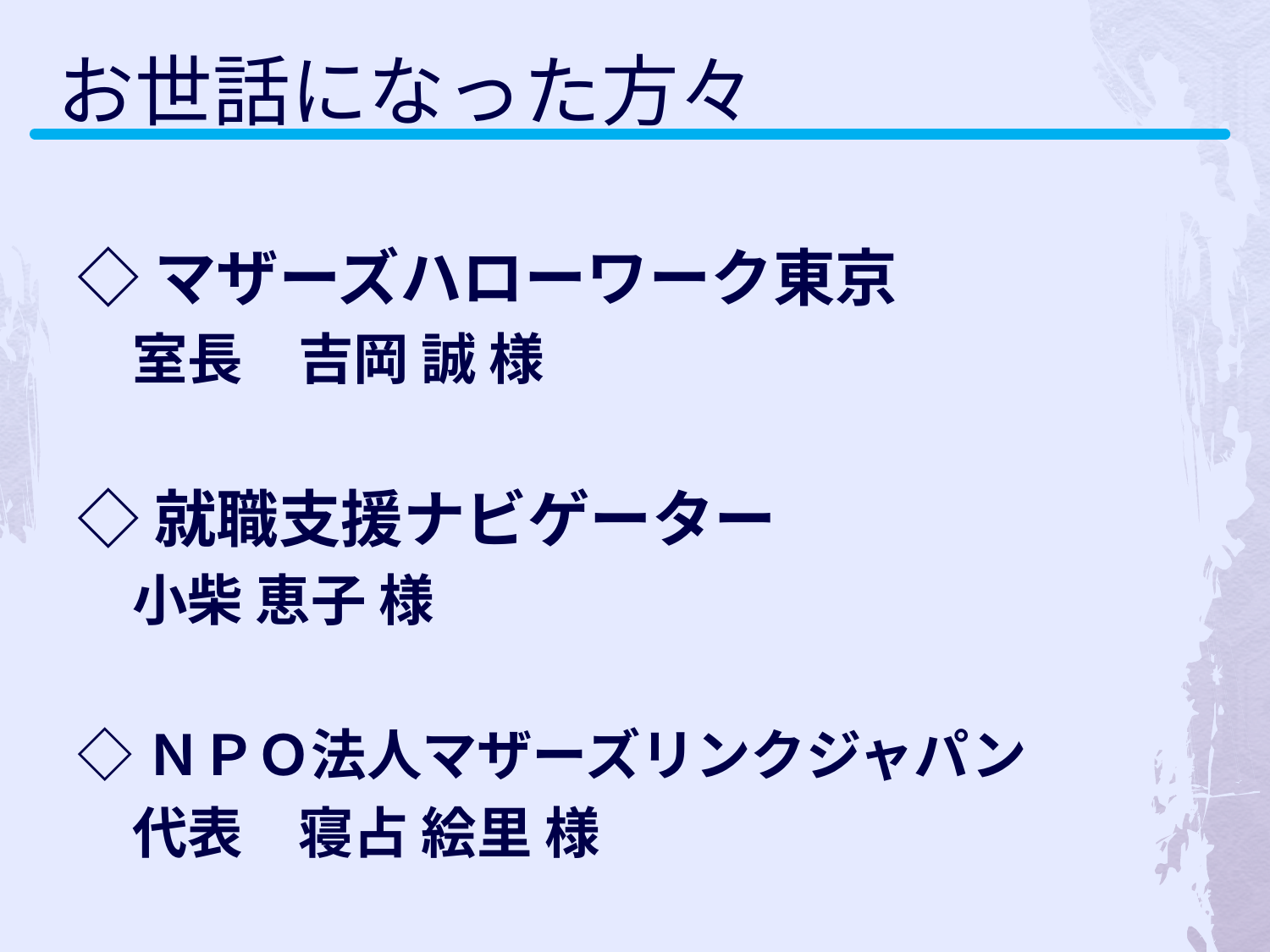

お世話になった方々
◇マザーズハローワーク東京
　室長　吉岡 誠 様

◇就職支援ナビゲーター
　小柴 恵子 様

◇ＮＰＯ法人マザーズリンクジャパン
　代表　寝占 絵里 様